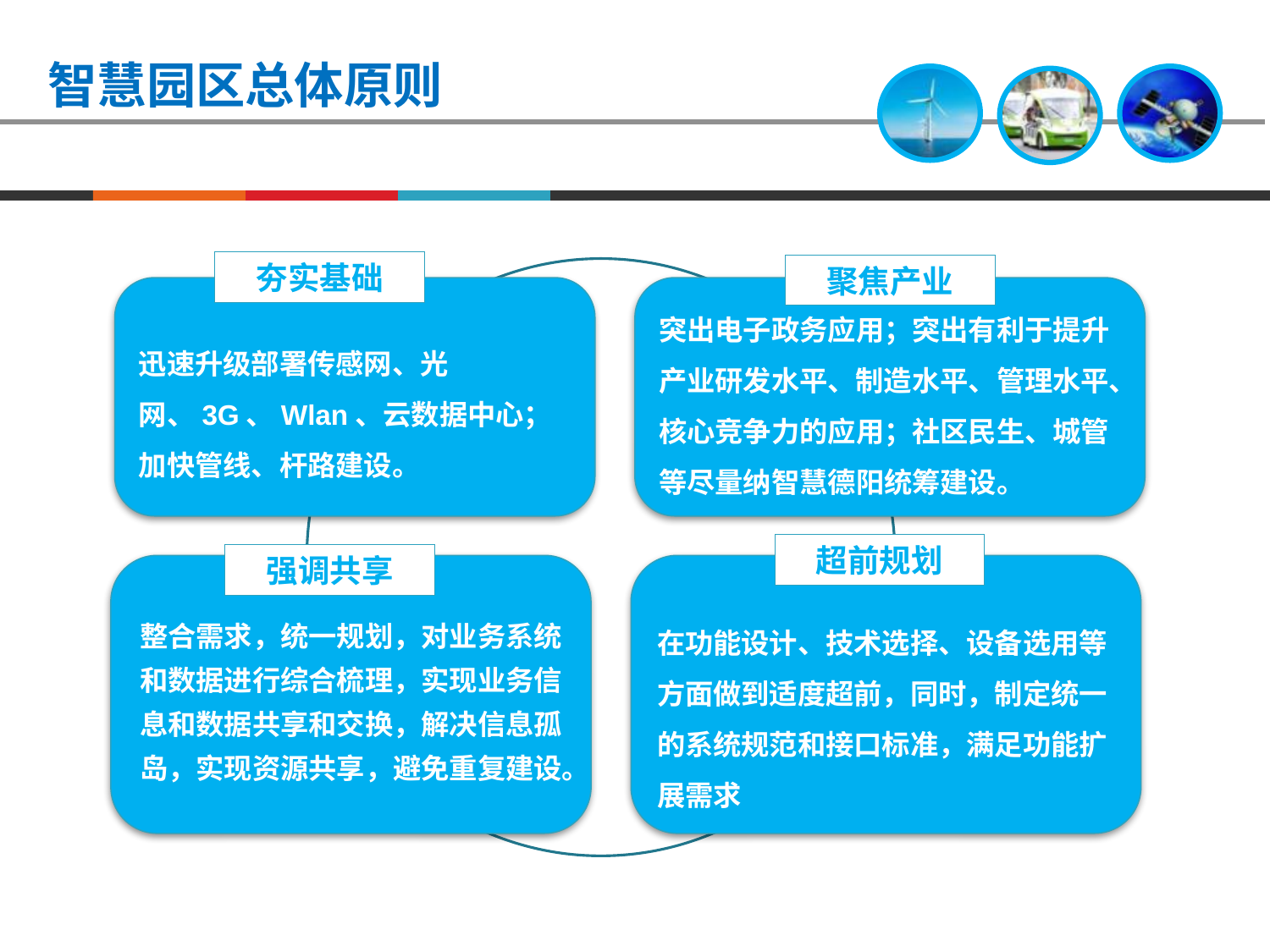

智慧园区总体原则

夯实基础
聚焦产业

迅速升级部署传感网、光网、3G、Wlan、云数据中心；加快管线、杆路建设。
突出电子政务应用；突出有利于提升产业研发水平、制造水平、管理水平、核心竞争力的应用；社区民生、城管等尽量纳智慧德阳统筹建设。
超前规划
强调共享

整合需求，统一规划，对业务系统和数据进行综合梳理，实现业务信息和数据共享和交换，解决信息孤岛，实现资源共享，避免重复建设。

在功能设计、技术选择、设备选用等方面做到适度超前，同时，制定统一的系统规范和接口标准，满足功能扩展需求